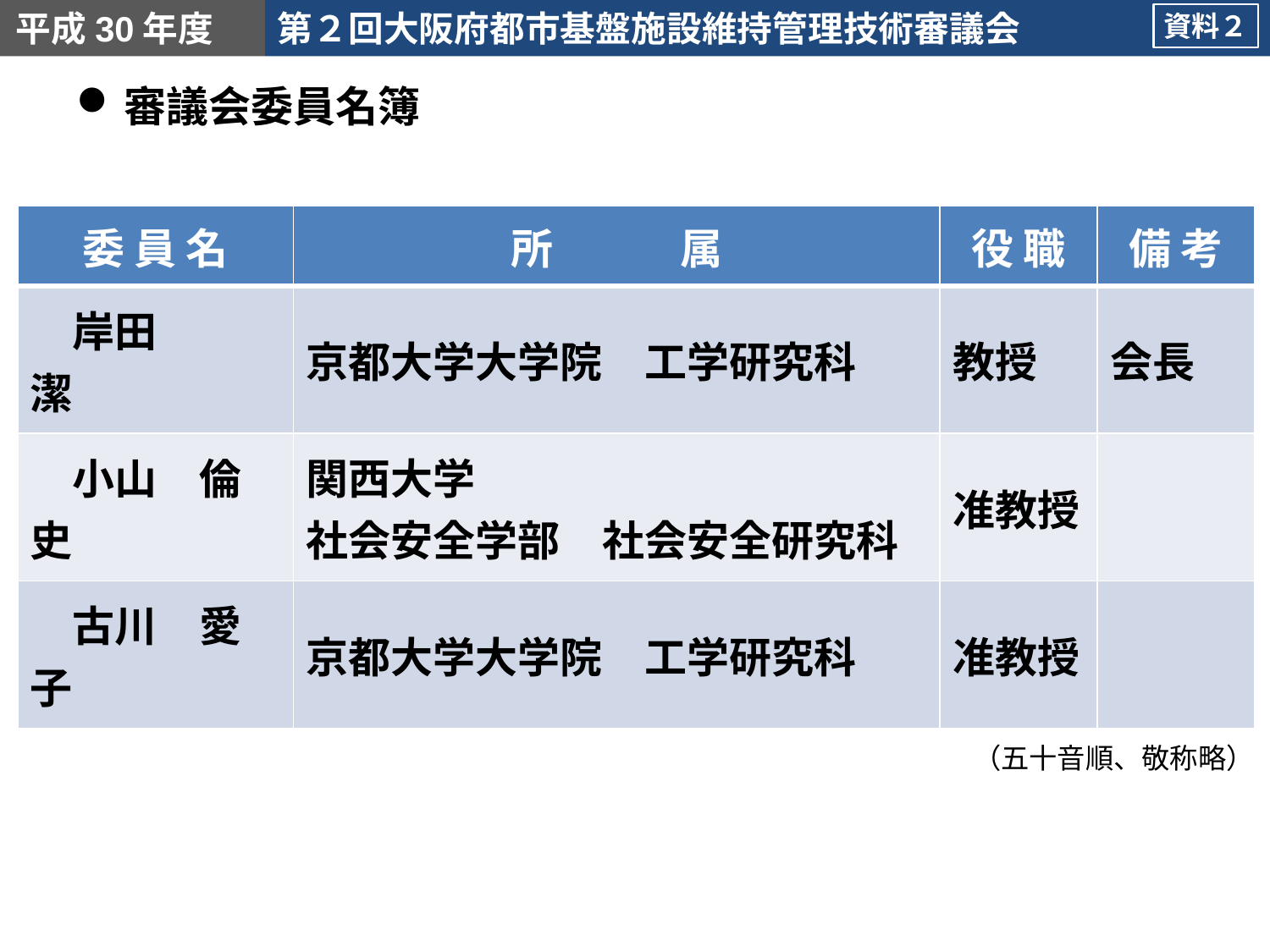

資料２
# 審議会委員名簿
| 委 員 名 | 所　　　属 | 役 職 | 備 考 |
| --- | --- | --- | --- |
| 岸田　　潔 | 京都大学大学院　工学研究科 | 教授 | 会長 |
| 小山　倫史 | 関西大学 社会安全学部　社会安全研究科 | 准教授 |  |
| 古川　愛子 | 京都大学大学院　工学研究科 | 准教授 |  |
（五十音順、敬称略）